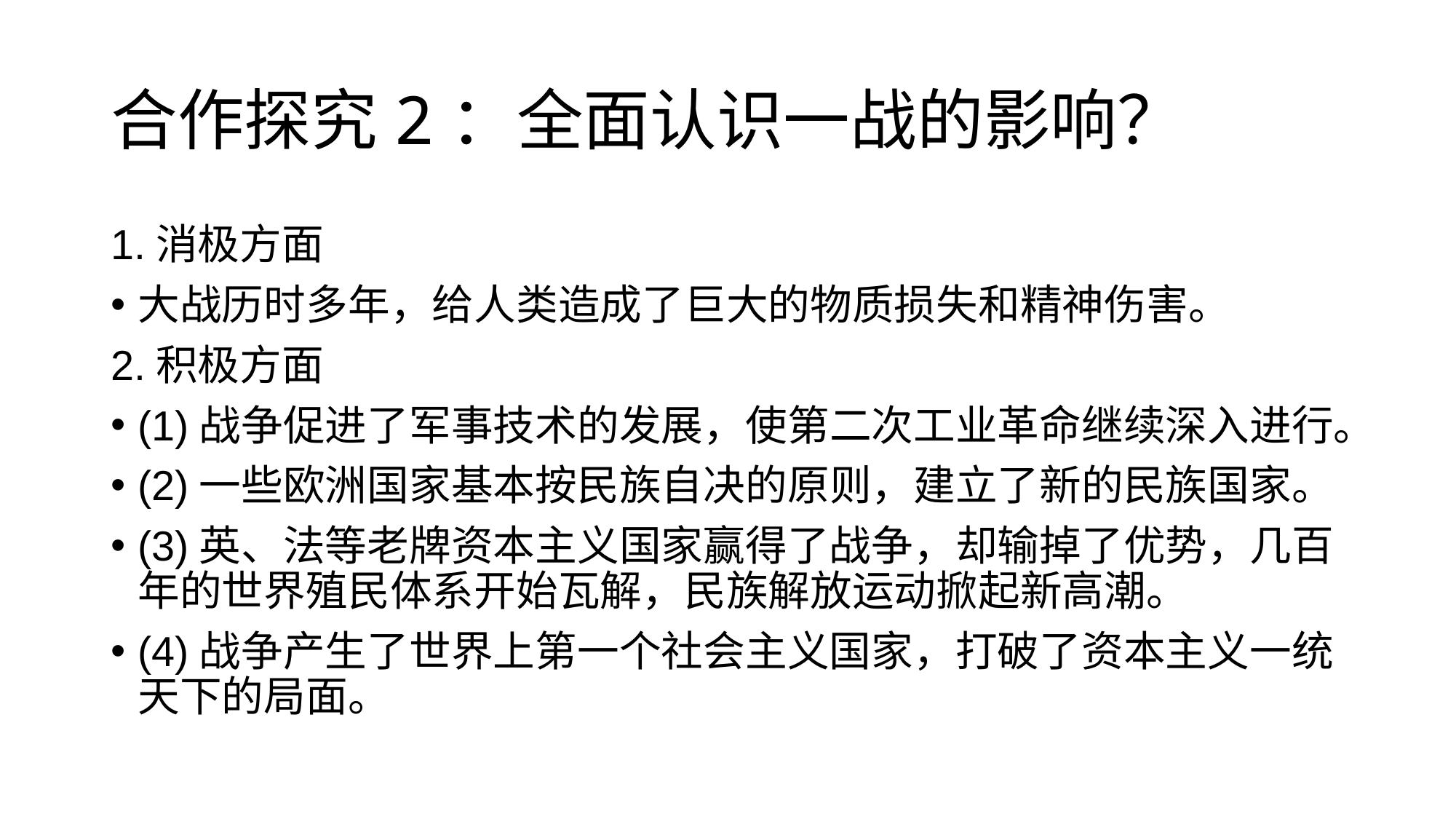

# 合作探究2：全面认识一战的影响？
1.消极方面
大战历时多年，给人类造成了巨大的物质损失和精神伤害。
2.积极方面
(1)战争促进了军事技术的发展，使第二次工业革命继续深入进行。
(2)一些欧洲国家基本按民族自决的原则，建立了新的民族国家。
(3)英、法等老牌资本主义国家赢得了战争，却输掉了优势，几百年的世界殖民体系开始瓦解，民族解放运动掀起新高潮。
(4)战争产生了世界上第一个社会主义国家，打破了资本主义一统天下的局面。